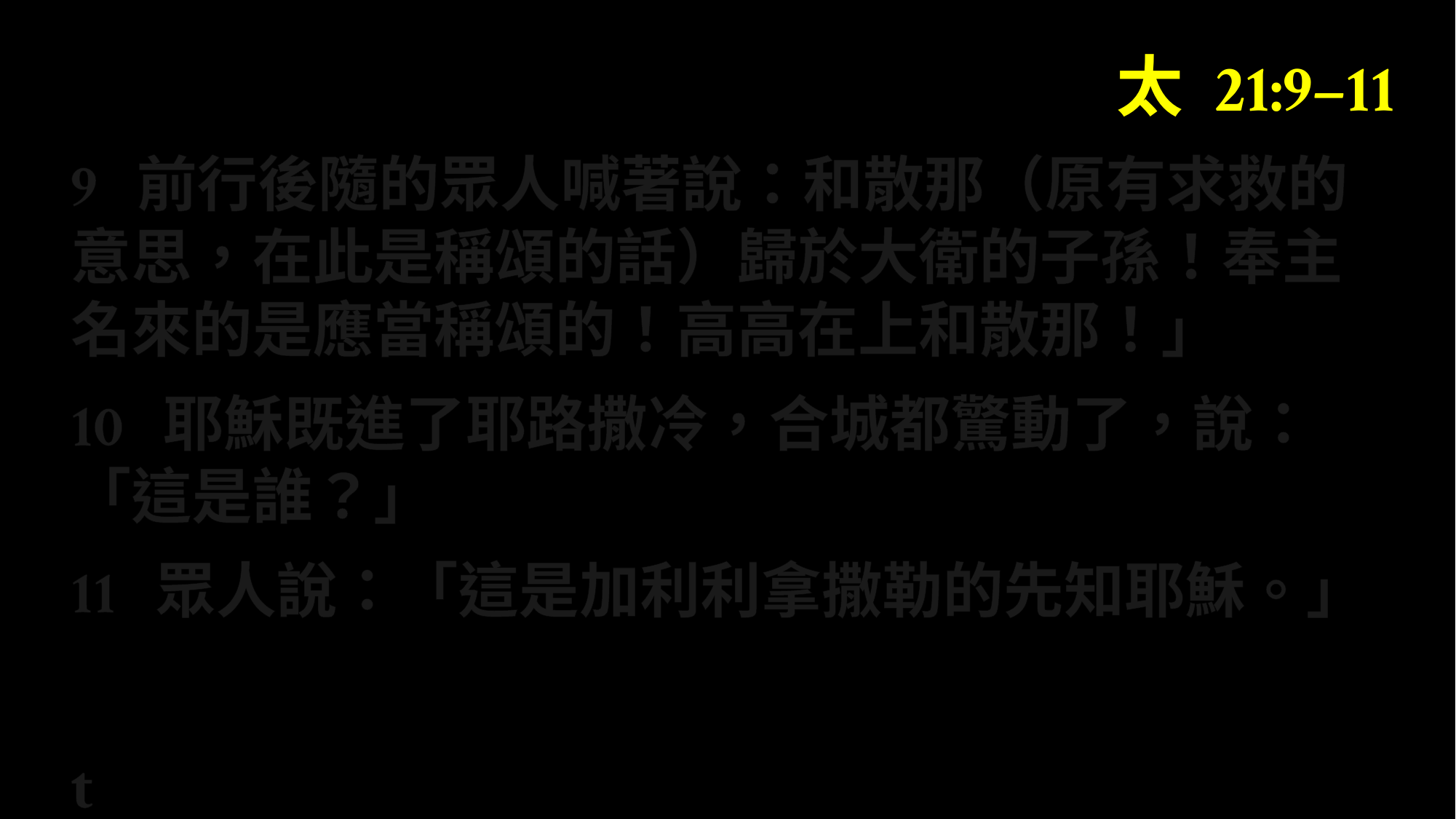

太 21:9–11
9  前行後隨的眾人喊著說：和散那（原有求救的意思，在此是稱頌的話）歸於大衛的子孫！奉主名來的是應當稱頌的！高高在上和散那！」
10  耶穌既進了耶路撒冷，合城都驚動了，說：「這是誰？」
11  眾人說：「這是加利利拿撒勒的先知耶穌。」

t